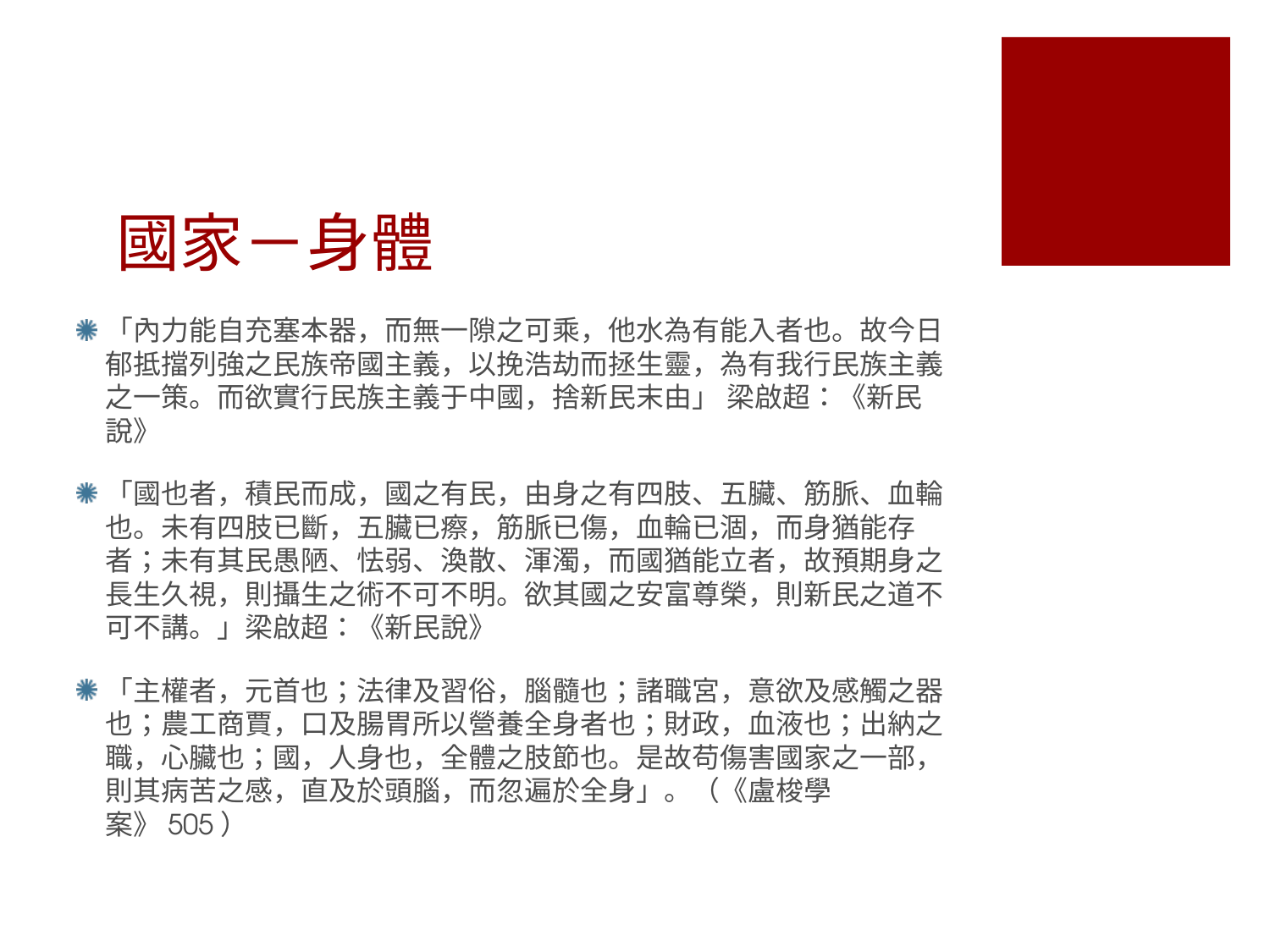

# 國家－身體
「內力能自充塞本器，而無一隙之可乘，他水為有能入者也。故今日郁抵擋列強之民族帝國主義，以挽浩劫而拯生靈，為有我行民族主義之一策。而欲實行民族主義于中國，捨新民末由」 梁啟超：《新民說》
「國也者，積民而成，國之有民，由身之有四肢、五臟、筋脈、血輪也。未有四肢已斷，五臟已瘵，筋脈已傷，血輪已涸，而身猶能存者；未有其民愚陋、怯弱、渙散、渾濁，而國猶能立者，故預期身之長生久視，則攝生之術不可不明。欲其國之安富尊榮，則新民之道不可不講。」梁啟超：《新民說》
「主權者，元首也；法律及習俗，腦髓也；諸職宮，意欲及感觸之器也；農工商賈，口及腸胃所以營養全身者也；財政，血液也；出納之職，心臟也；國，人身也，全體之肢節也。是故苟傷害國家之一部，則其病苦之感，直及於頭腦，而忽遍於全身」。（《盧梭學案》505）